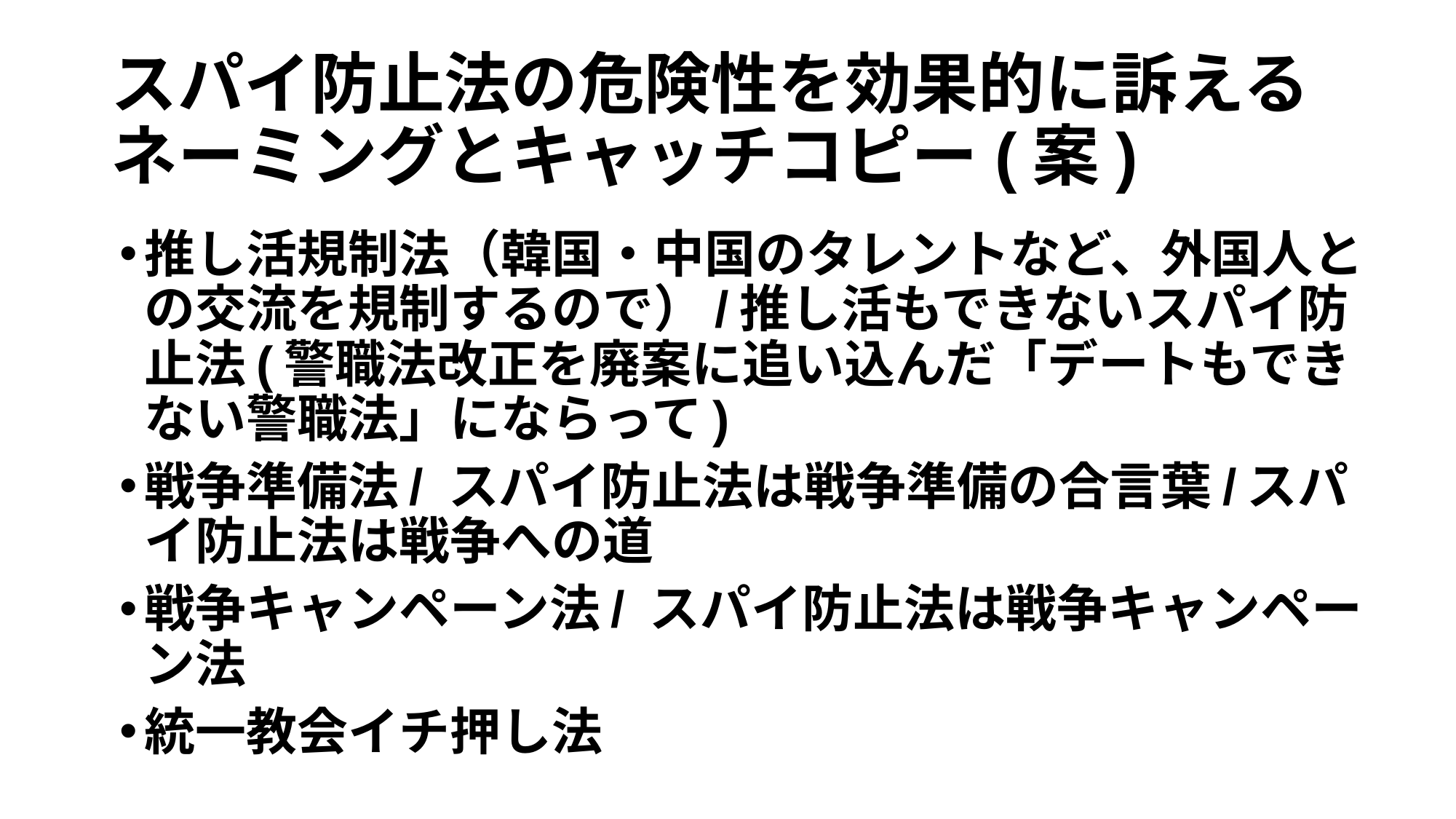

# スパイ防止法の危険性を効果的に訴える ネーミングとキャッチコピー(案)
推し活規制法（韓国・中国のタレントなど、外国人との交流を規制するので）/推し活もできないスパイ防止法(警職法改正を廃案に追い込んだ「デートもできない警職法」にならって)
戦争準備法/ スパイ防止法は戦争準備の合言葉/スパイ防止法は戦争への道
戦争キャンペーン法/ スパイ防止法は戦争キャンペーン法
統一教会イチ押し法